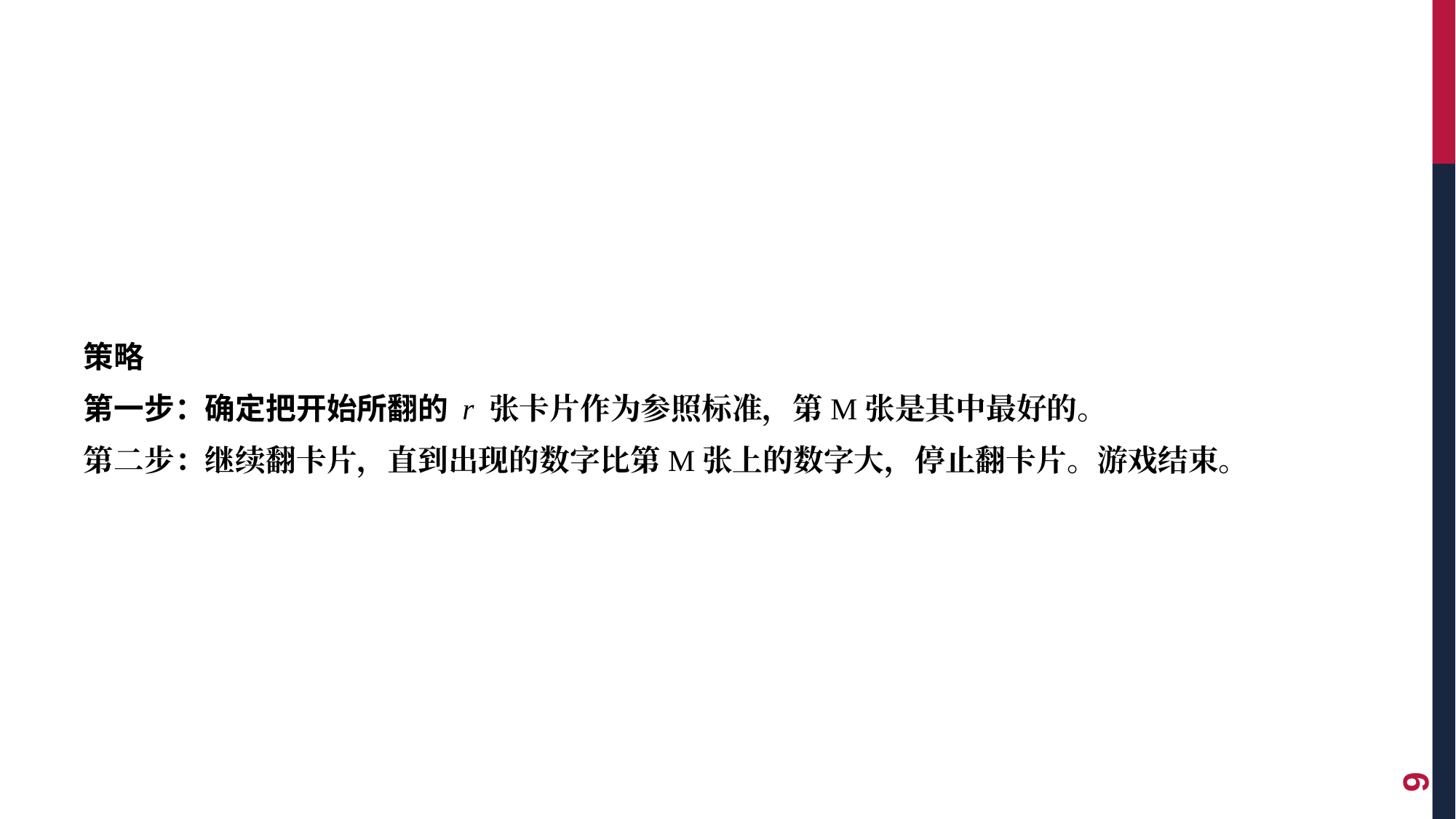

策略
第一步：确定把开始所翻的 r 张卡片作为参照标准，第M张是其中最好的。
第二步：继续翻卡片，直到出现的数字比第M张上的数字大，停止翻卡片。游戏结束。
9